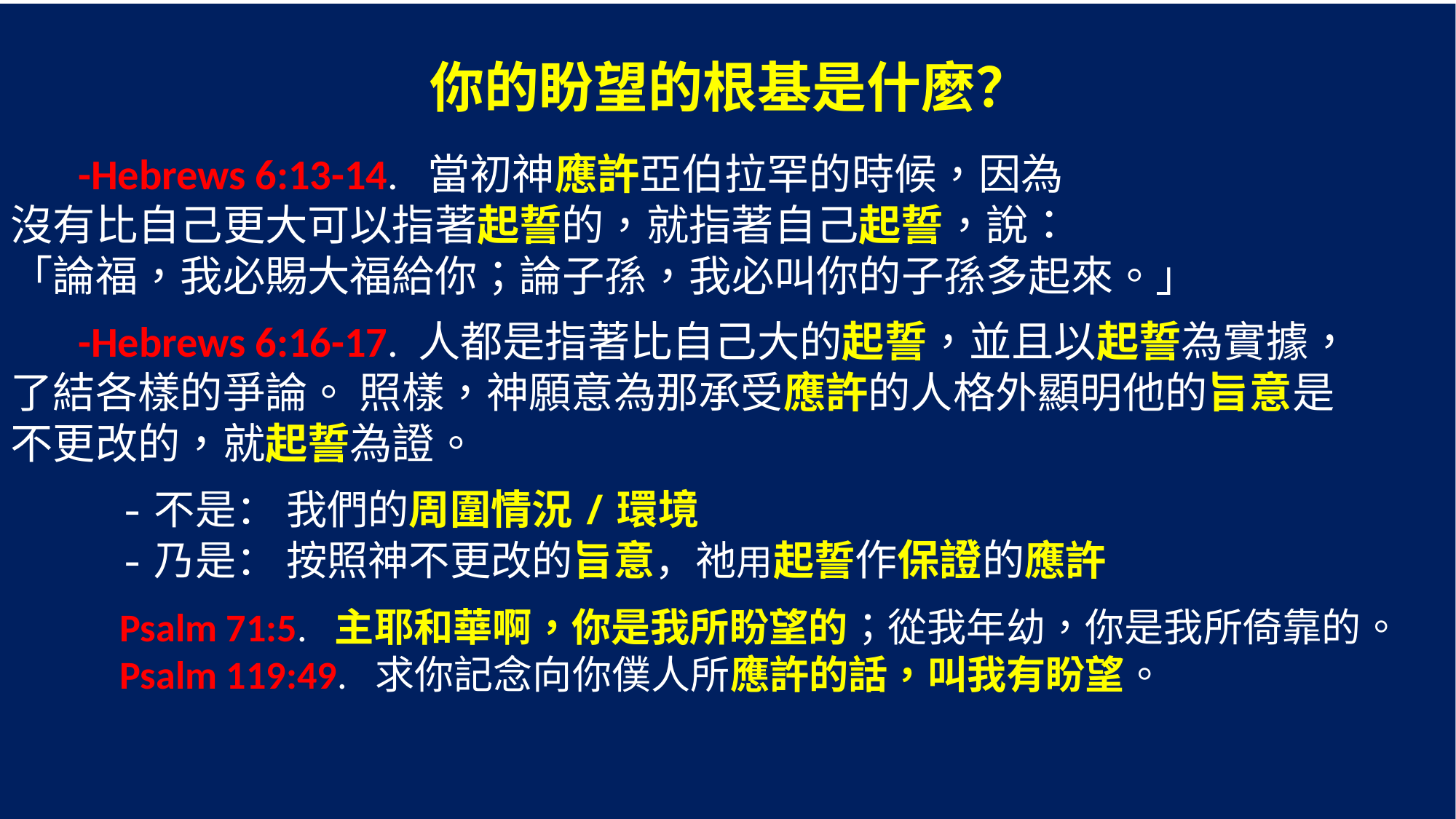

你的盼望的根基是什麼？

       -Hebrews 6:13-14.  當初神應許亞伯拉罕的時候，因為
沒有比自己更大可以指著起誓的，就指著自己起誓，說：
「論福，我必賜大福給你；論子孫，我必叫你的子孫多起來。」

       -Hebrews 6:16-17. 人都是指著比自己大的起誓，並且以起誓為實據，
了結各樣的爭論。 照樣，神願意為那承受應許的人格外顯明他的旨意是
不更改的，就起誓為證。

	-不是： 我們的周圍情況/環境
	-乃是： 按照神不更改的旨意，祂用起誓作保證的應許

	Psalm 71:5.  主耶和華啊，你是我所盼望的；從我年幼，你是我所倚靠的。
	Psalm 119:49.  求你記念向你僕人所應許的話，叫我有盼望。